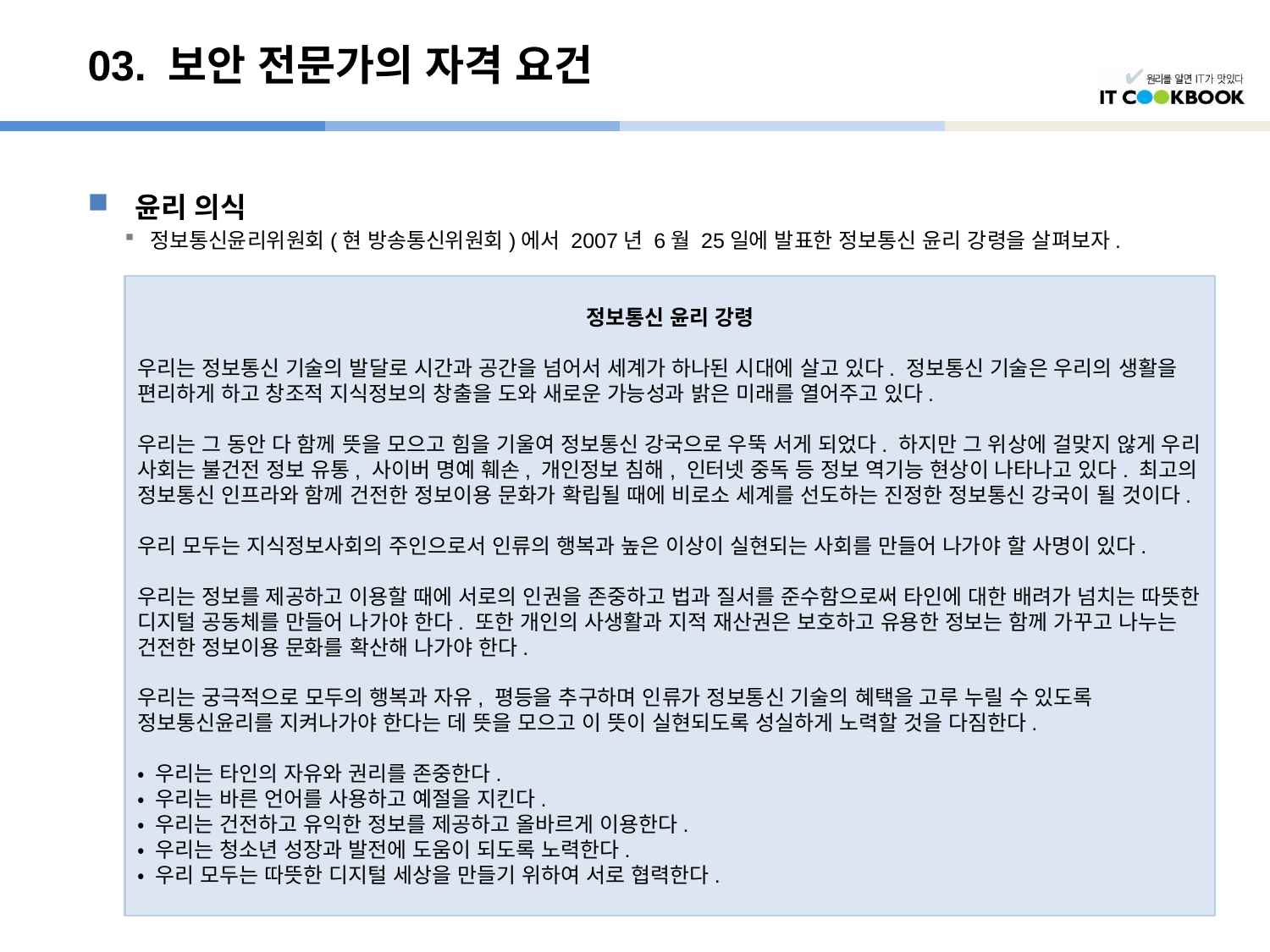

# 03. 보안 전문가의 자격 요건
윤리 의식
정보통신윤리위원회(현 방송통신위원회)에서 2007년 6월 25일에 발표한 정보통신 윤리 강령을 살펴보자.
정보통신 윤리 강령

우리는 정보통신 기술의 발달로 시간과 공간을 넘어서 세계가 하나된 시대에 살고 있다. 정보통신 기술은 우리의 생활을 편리하게 하고 창조적 지식정보의 창출을 도와 새로운 가능성과 밝은 미래를 열어주고 있다.

우리는 그 동안 다 함께 뜻을 모으고 힘을 기울여 정보통신 강국으로 우뚝 서게 되었다. 하지만 그 위상에 걸맞지 않게 우리 사회는 불건전 정보 유통, 사이버 명예 훼손, 개인정보 침해, 인터넷 중독 등 정보 역기능 현상이 나타나고 있다. 최고의 정보통신 인프라와 함께 건전한 정보이용 문화가 확립될 때에 비로소 세계를 선도하는 진정한 정보통신 강국이 될 것이다.

우리 모두는 지식정보사회의 주인으로서 인류의 행복과 높은 이상이 실현되는 사회를 만들어 나가야 할 사명이 있다.

우리는 정보를 제공하고 이용할 때에 서로의 인권을 존중하고 법과 질서를 준수함으로써 타인에 대한 배려가 넘치는 따뜻한 디지털 공동체를 만들어 나가야 한다. 또한 개인의 사생활과 지적 재산권은 보호하고 유용한 정보는 함께 가꾸고 나누는 건전한 정보이용 문화를 확산해 나가야 한다.

우리는 궁극적으로 모두의 행복과 자유, 평등을 추구하며 인류가 정보통신 기술의 혜택을 고루 누릴 수 있도록 정보통신윤리를 지켜나가야 한다는 데 뜻을 모으고 이 뜻이 실현되도록 성실하게 노력할 것을 다짐한다.

• 우리는 타인의 자유와 권리를 존중한다.
• 우리는 바른 언어를 사용하고 예절을 지킨다.
• 우리는 건전하고 유익한 정보를 제공하고 올바르게 이용한다.
• 우리는 청소년 성장과 발전에 도움이 되도록 노력한다.
• 우리 모두는 따뜻한 디지털 세상을 만들기 위하여 서로 협력한다.